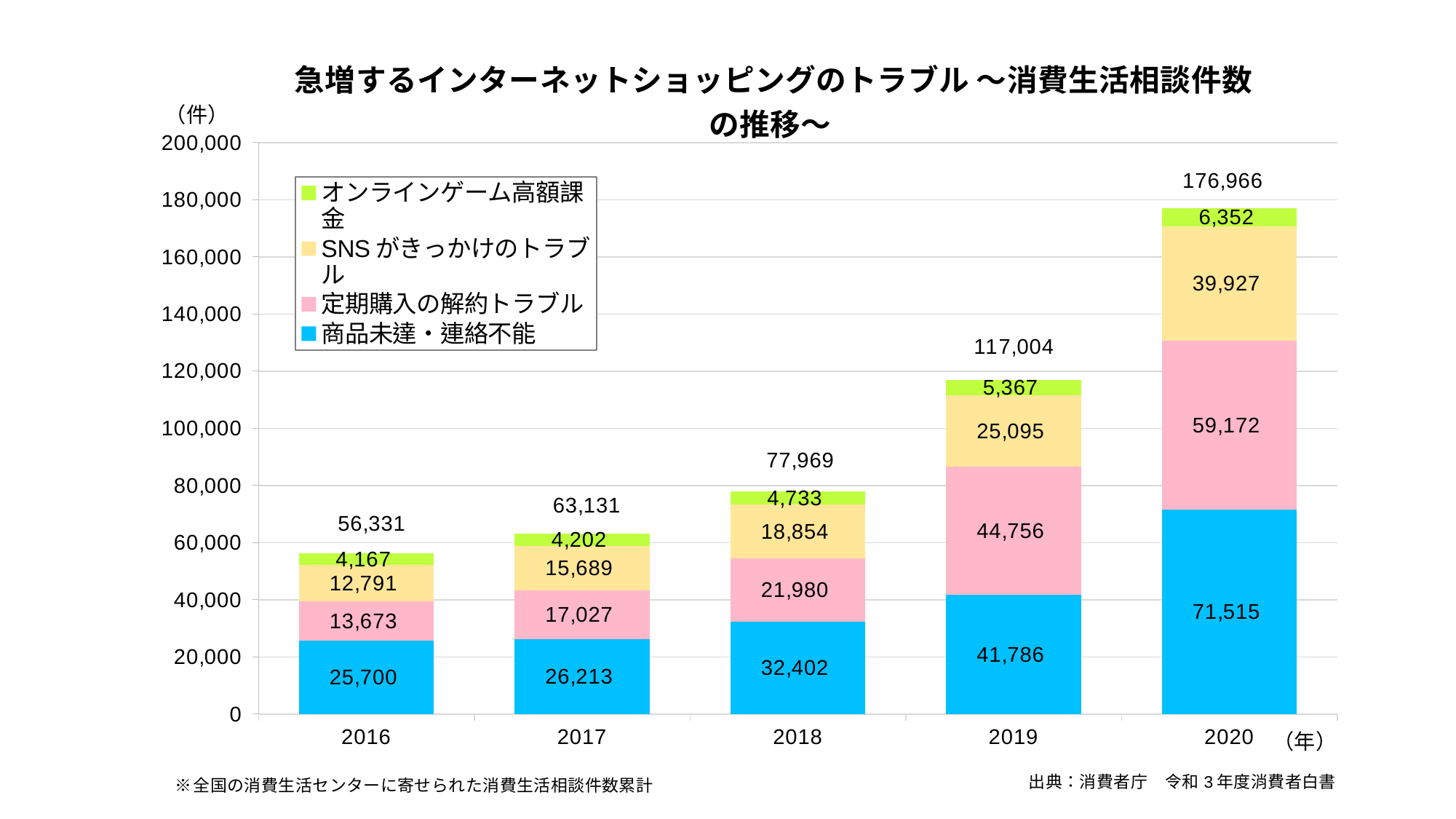

### Chart: 急増するインターネットショッピングのトラブル ～消費生活相談件数の推移～

| Category | 商品未達・連絡不能 | 定期購入の解約トラブル | SNSがきっかけのトラブル | オンラインゲーム高額課金 |
|---|---|---|---|---|
| 2016 | 25700.0 | 13673.0 | 12791.0 | 4167.0 |
| 2017 | 26213.0 | 17027.0 | 15689.0 | 4202.0 |
| 2018 | 32402.0 | 21980.0 | 18854.0 | 4733.0 |
| 2019 | 41786.0 | 44756.0 | 25095.0 | 5367.0 |
| 2020 | 71515.0 | 59172.0 | 39927.0 | 6352.0 |